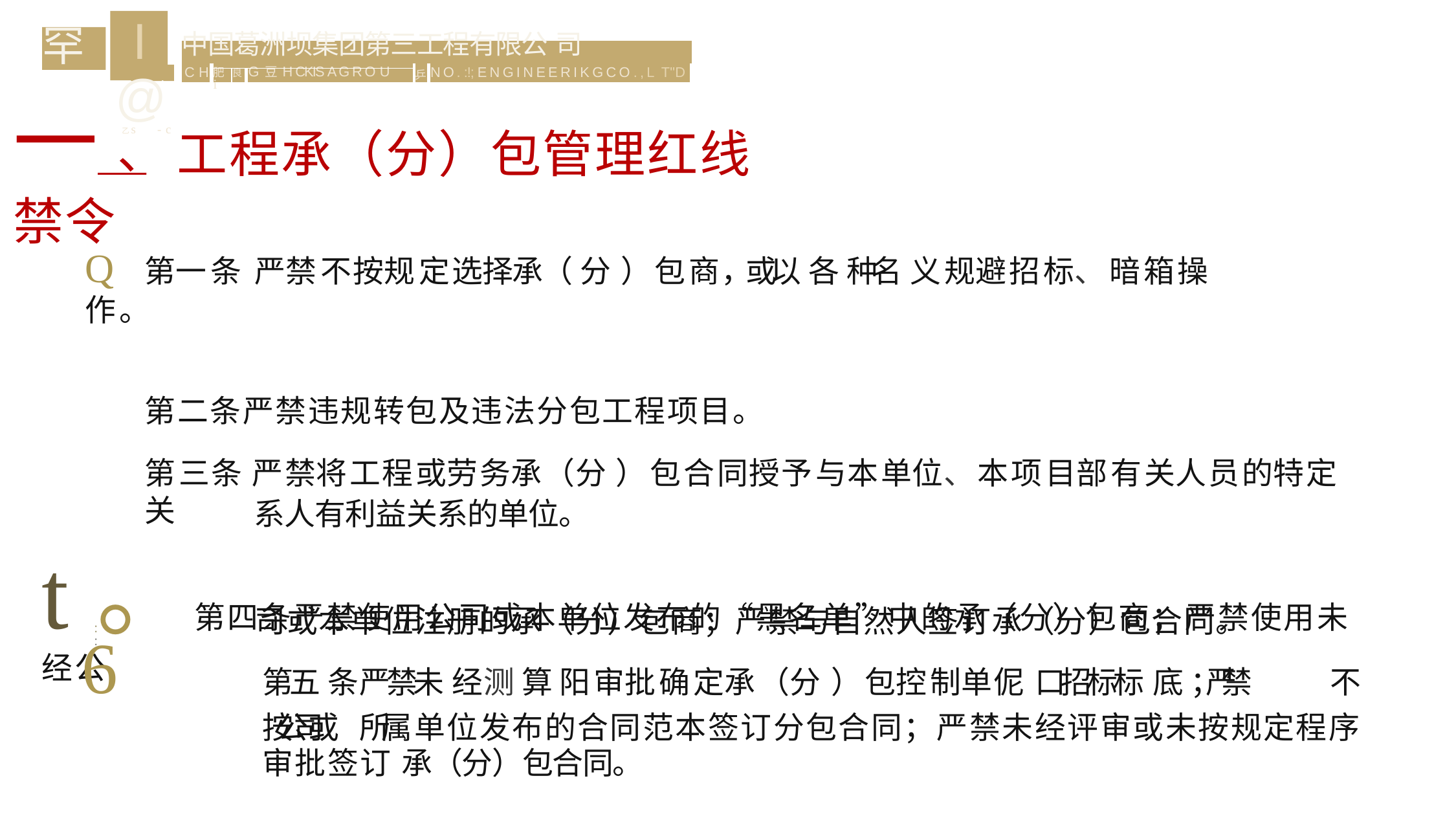

I@
乙s	- c
罕
| 中 国 葛 洲 坝 集 团 第 三 工 程 有 限 公 司 |  |  |  |  |  |
| --- | --- | --- | --- | --- | --- |
| C H |  |  |  | 乒 | N O . :!; ENGINEERIKGCO.,L T"D |
|  | 肥i | 良 | G 豆 H CKIS A G R O U |  |  |

一＿、 工程承（分）包管理红线禁令
Q	第一条 严禁不按规定选择承（ 分）包商，或以 各 种名 义规避招标、暗箱操作。

第二条严禁违规转包及违法分包工程项目。
第三条 严禁将工程或劳务承（分 ）包合同授予与本单位、本项目部有关人员的特定关
t。第四条严禁使用公司或本单位发布的“黑名单”中的承（分）包商；严禁使用未经公
系人有利益关系的单位。
司或本单位注册的承（分）包商；严禁与自然人签订承（分）包合同。
：：
6	第五 条	严禁未 经测 算 阳审批确定承（分 ）包控制单伲 口招标标 底 ；严禁	不 按公司或	所 属单位发布的合同范本签订分包合同；严禁未经评审或未按规定程序审批签订 承（分）包合同。